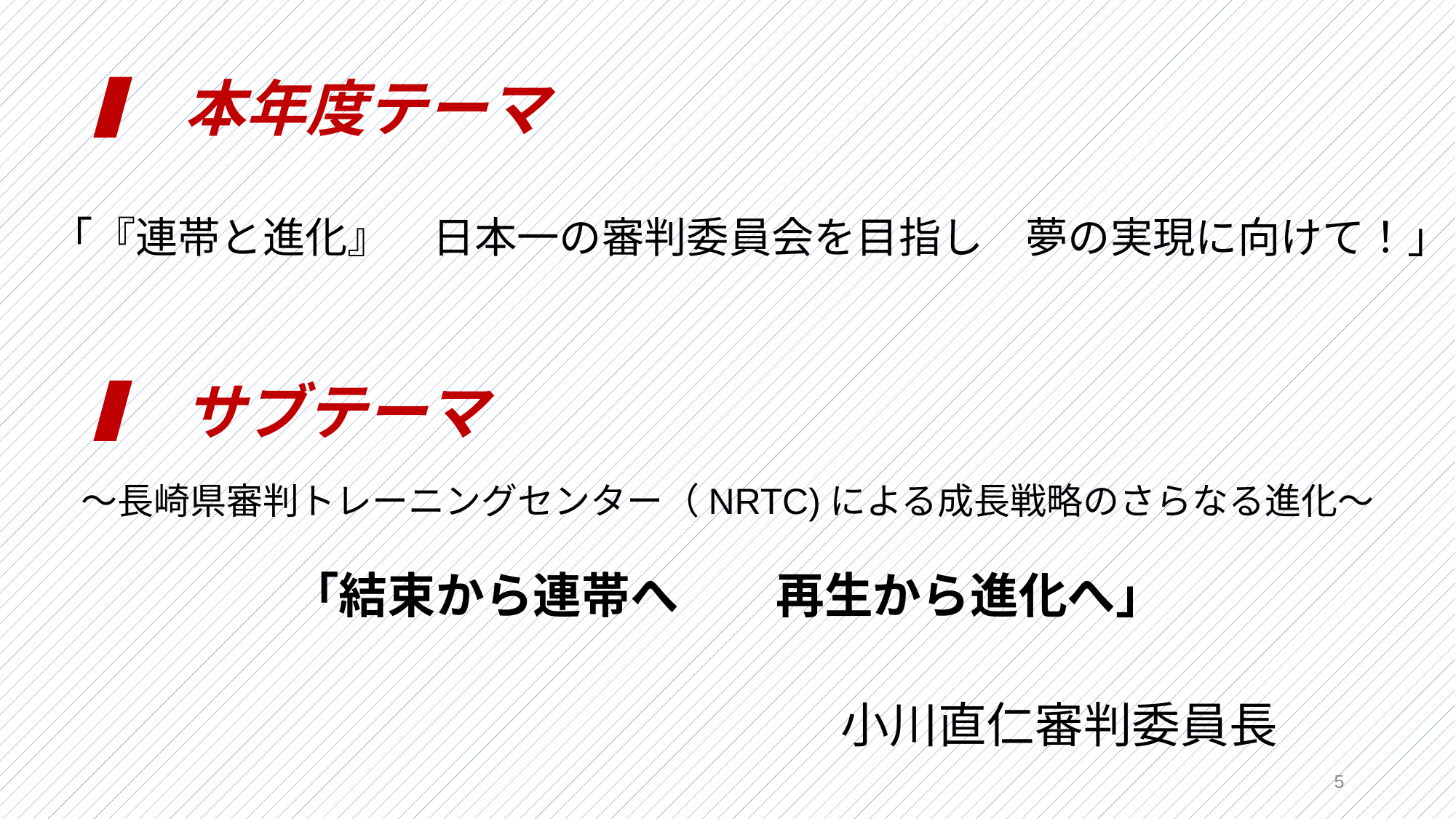

# ▍ 本年度テーマ
「『連帯と進化』　日本一の審判委員会を目指し　夢の実現に向けて！」
▍ サブテーマ
〜長崎県審判トレーニングセンター（NRTC)による成長戦略のさらなる進化〜

「結束から連帯へ　　再生から進化へ」
小川直仁審判委員長
5